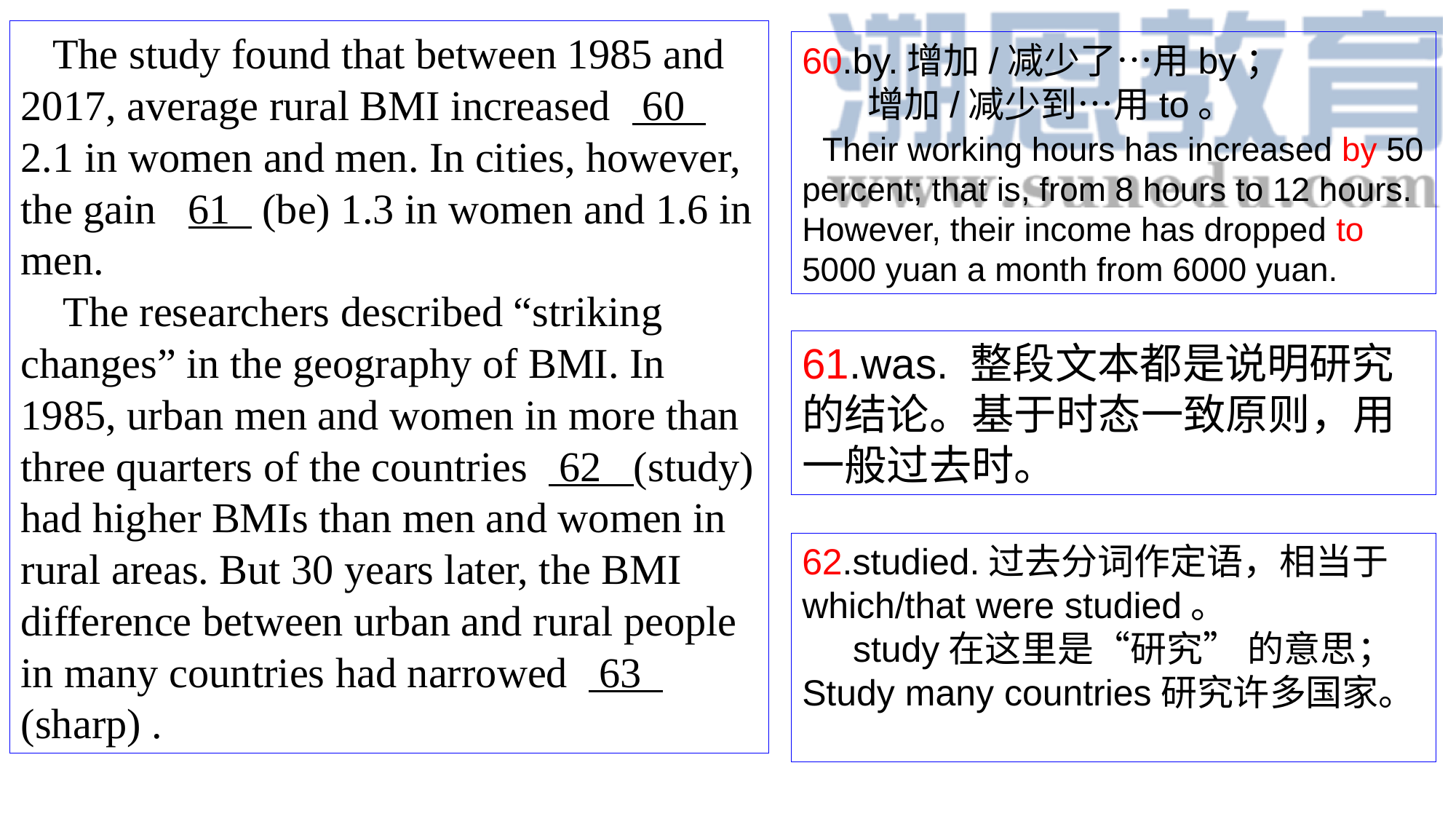

The study found that between 1985 and 2017, average rural BMI increased   60   2.1 in women and men. In cities, however, the gain   61   (be) 1.3 in women and 1.6 in men.
    The researchers described “striking changes” in the geography of BMI. In 1985, urban men and women in more than three quarters of the countries   62   (study) had higher BMIs than men and women in rural areas. But 30 years later, the BMI difference between urban and rural people in many countries had narrowed   63   (sharp) .
60.by.增加/减少了…用by；
       增加/减少到…用to。
  Their working hours has increased by 50 percent; that is, from 8 hours to 12 hours.  However, their income has dropped to 5000 yuan a month from 6000 yuan.
61.was. 整段文本都是说明研究的结论。基于时态一致原则，用一般过去时。
62.studied.过去分词作定语，相当于which/that were studied。
     study在这里是“研究” 的意思；Study many countries研究许多国家。